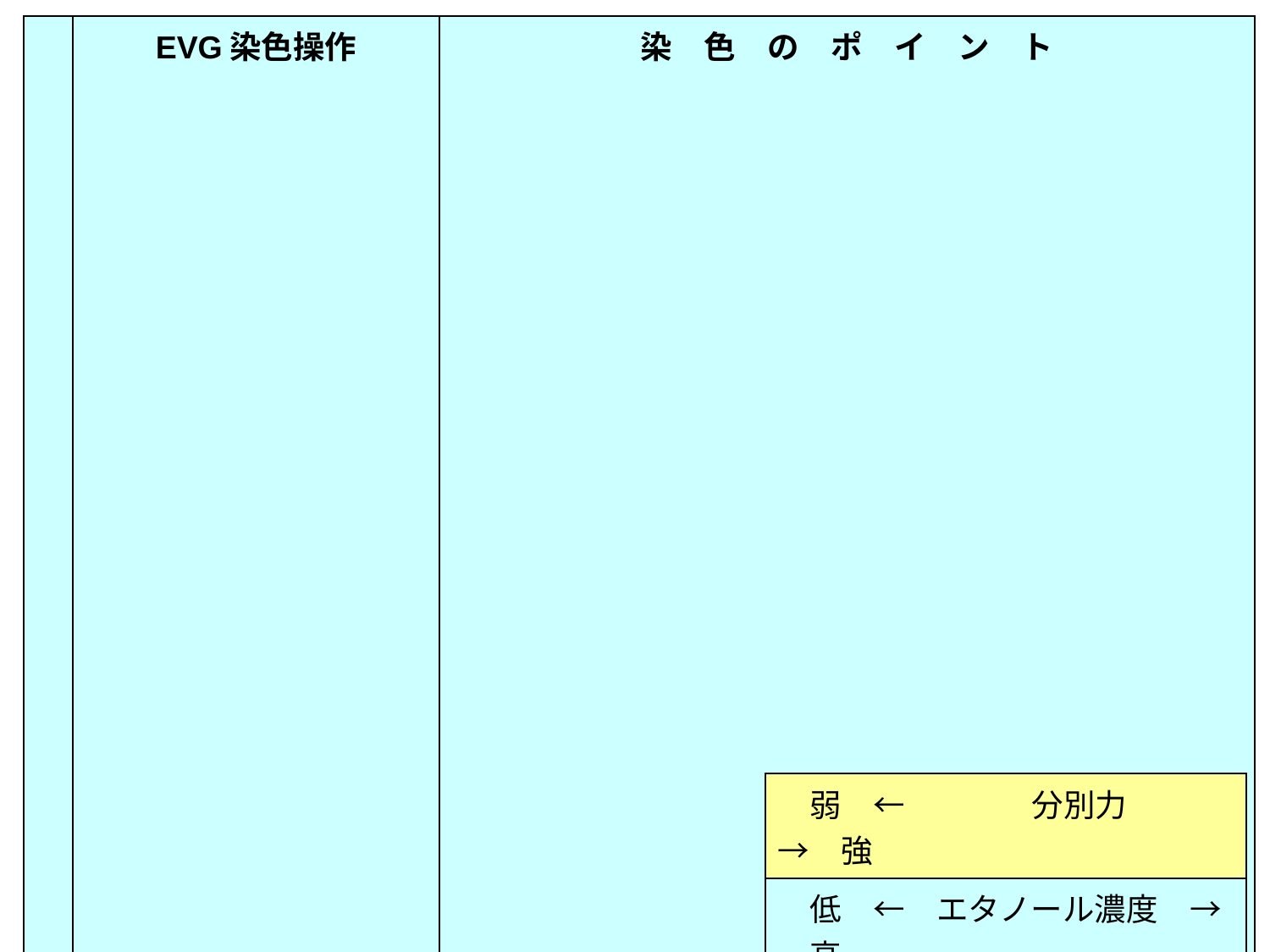

|  | EVG染色操作 | 染　色　の　ポ　イ　ン　ト |
| --- | --- | --- |
| ① | 脱パラフィン、水洗 　　　　 (水洗省略可） | 弾性線維は親油性官能基を有するアミノ酸の含有量が多く、　　　パラフィンが疎水結合により弾性線維に強く親和。したがって、脱パラ操作は十分に行なう必要がある。脱パラが不十分だとパラフィンが残留し、その結果、色素のレゾルシンフクシンが弾性線維の壁面に浸透困難となる。 |
| ② | 1％塩酸70％アルコール　 　　　　5～10dipps | レゾルシンフクシン液と同じ溶媒組成の1％塩酸70％工タノールに切片を馴染ませる。 水洗からすぐ染色液へ入ると、レゾルシンフクシンは水には難溶なので切片に色素の沈着物が生じたり、また水が染色液中へ多く持ち込まれ、染色液中のエタノール濃度が減少すると色素の沈殿が生じたり、また共染が生じやすくなる。 |
| ③ | レゾルシンフクシン液 前田変法　→約1～3時間 原法　　→約１時間～１晩 | 染色液の処方や希釈濃度により染色時間が異なる。 共染の対処法 A)レゾルシンフクシン液の染色時間を短くする B)染色液が古くなると共染傾向→　染色液を早めに交換 C)分別を十分に実施 |
| ④ | 軽く水洗（余分な染色液を落とす） | 鏡検して弾性線維が染まっているか確認。（水洗省略可） |
| ⑤ | エタノールで分別　 　　　2～3槽　　各2～3秒　　　 　（又は1％塩酸70％エ 　　タノールで分別） | 分別の強さは、エタノ ールと塩酸濃度、また 浸漬時間に依存 |
| 弱　←　　　　分別力　　　→　強 |
| --- |
| 低　←　エタノール濃度　→　高 　低　←　　　塩酸濃度　　 →　高 |